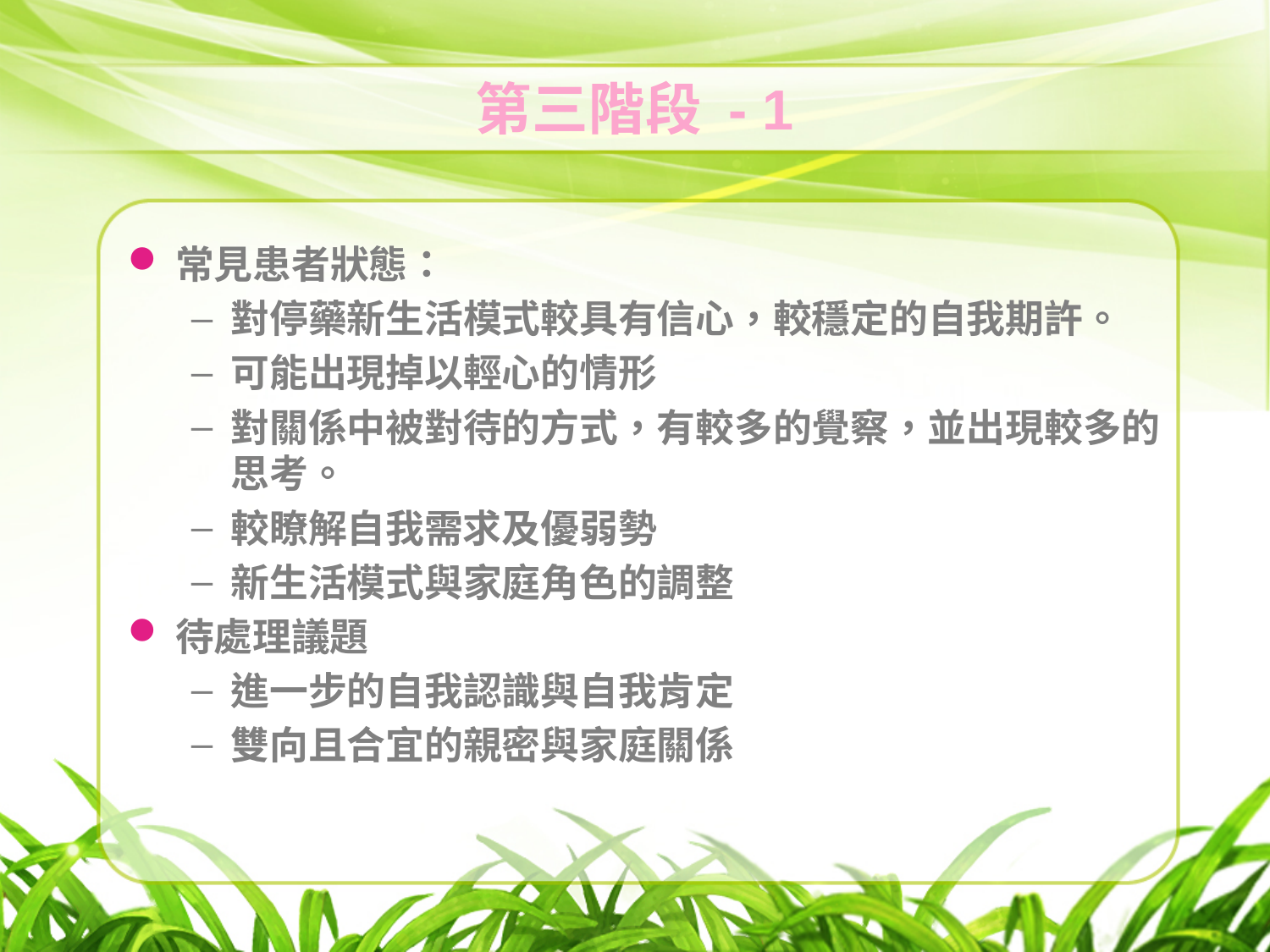

# 第三階段 - 1
常見患者狀態：
對停藥新生活模式較具有信心，較穩定的自我期許。
可能出現掉以輕心的情形
對關係中被對待的方式，有較多的覺察，並出現較多的思考。
較瞭解自我需求及優弱勢
新生活模式與家庭角色的調整
待處理議題
進一步的自我認識與自我肯定
雙向且合宜的親密與家庭關係